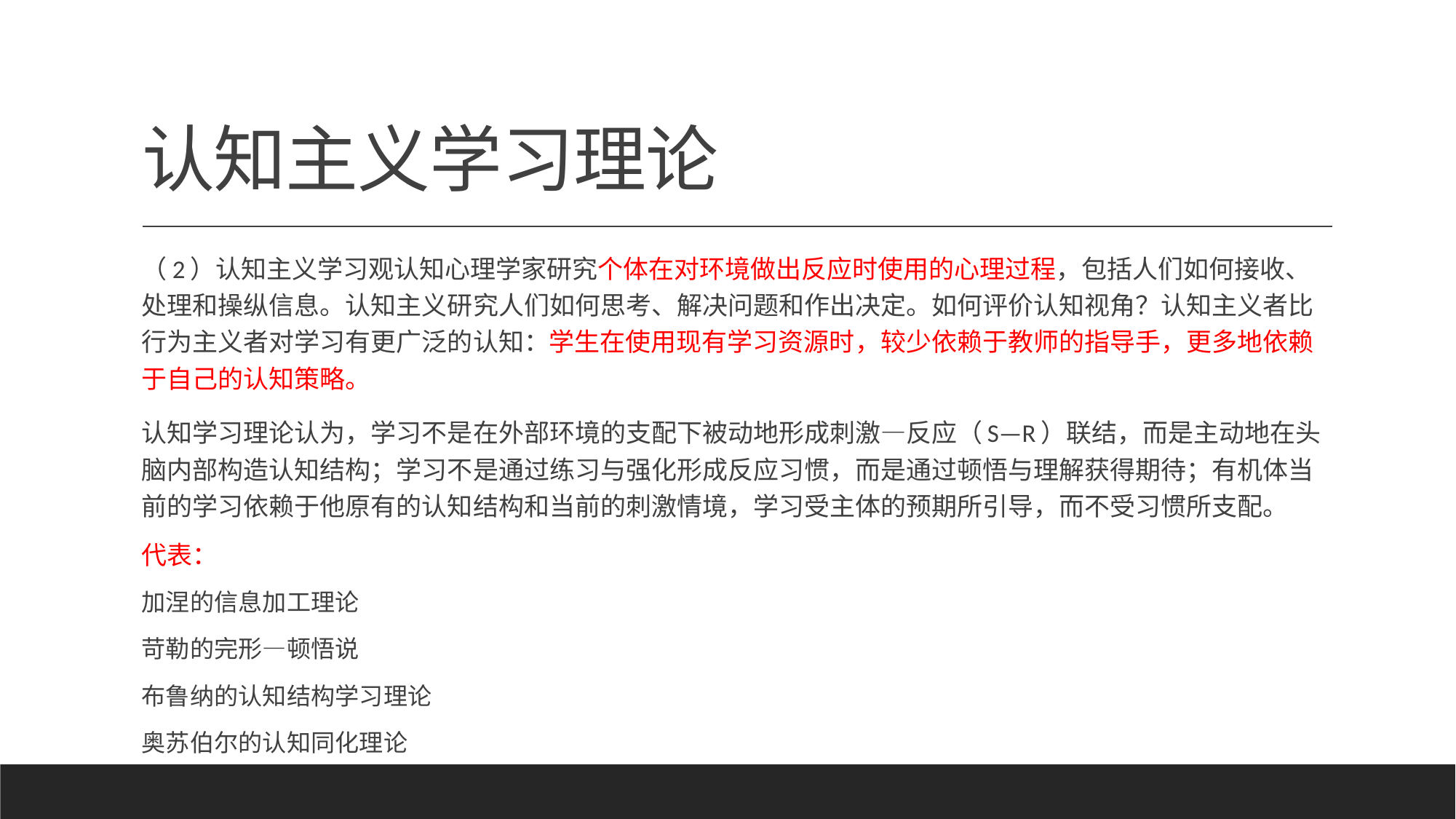

# 认知主义学习理论
（2）认知主义学习观认知心理学家研究个体在对环境做出反应时使用的心理过程，包括人们如何接收、处理和操纵信息。认知主义研究人们如何思考、解决问题和作出决定。如何评价认知视角？认知主义者比行为主义者对学习有更广泛的认知：学生在使用现有学习资源时，较少依赖于教师的指导手，更多地依赖于自己的认知策略。
认知学习理论认为，学习不是在外部环境的支配下被动地形成刺激—反应（S—R）联结，而是主动地在头脑内部构造认知结构；学习不是通过练习与强化形成反应习惯，而是通过顿悟与理解获得期待；有机体当前的学习依赖于他原有的认知结构和当前的刺激情境，学习受主体的预期所引导，而不受习惯所支配。
代表：
加涅的信息加工理论
苛勒的完形—顿悟说
布鲁纳的认知结构学习理论
奥苏伯尔的认知同化理论